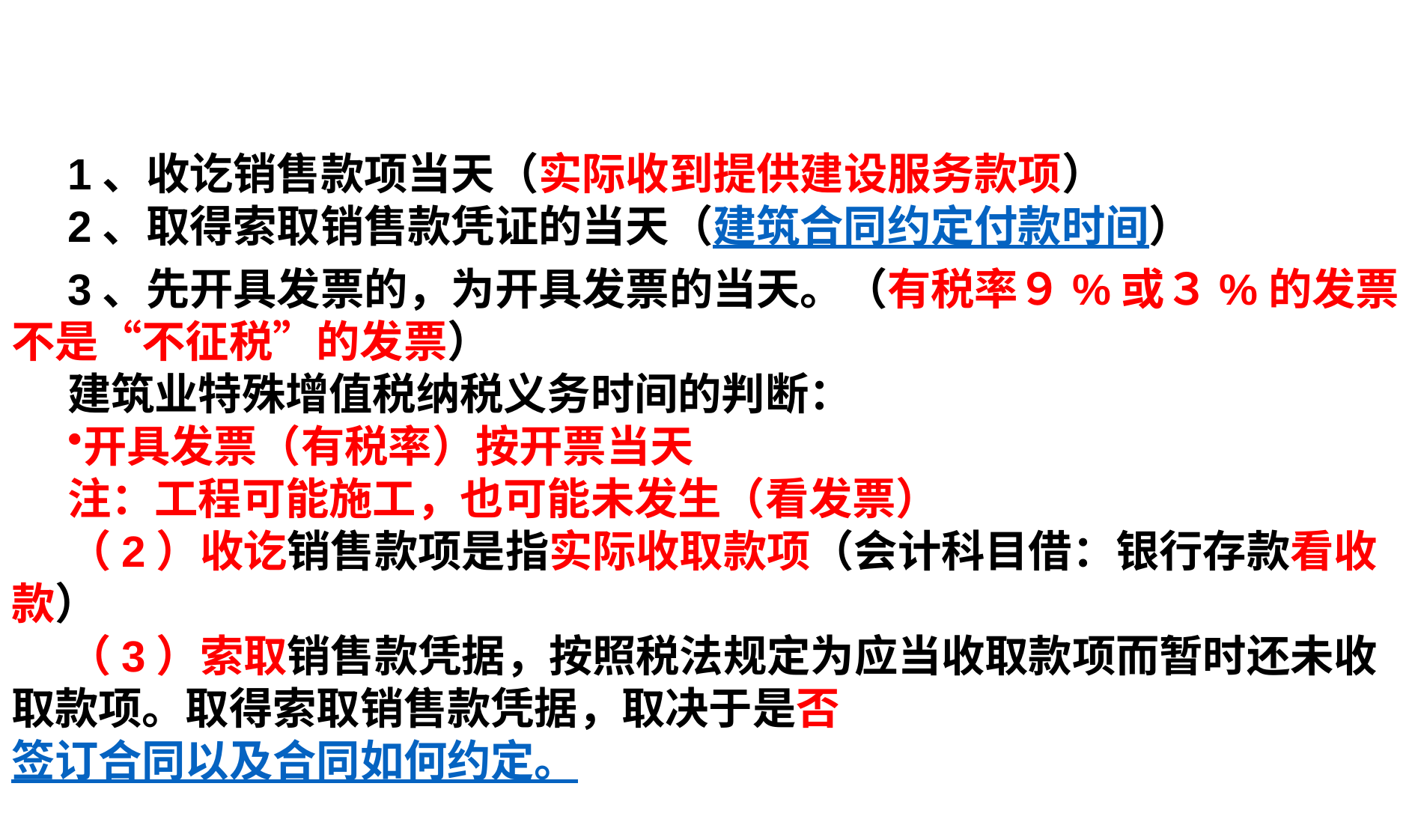

1、收讫销售款项当天（实际收到提供建设服务款项）
2、取得索取销售款凭证的当天（建筑合同约定付款时间）
3、先开具发票的，为开具发票的当天。（有税率９%或３%的发票不是“不征税”的发票）
建筑业特殊增值税纳税义务时间的判断：
开具发票（有税率）按开票当天
注：工程可能施工，也可能未发生（看发票）
（2）收讫销售款项是指实际收取款项（会计科目借：银行存款看收款）
（3）索取销售款凭据，按照税法规定为应当收取款项而暂时还未收取款项。取得索取销售款凭据，取决于是否签订合同以及合同如何约定。